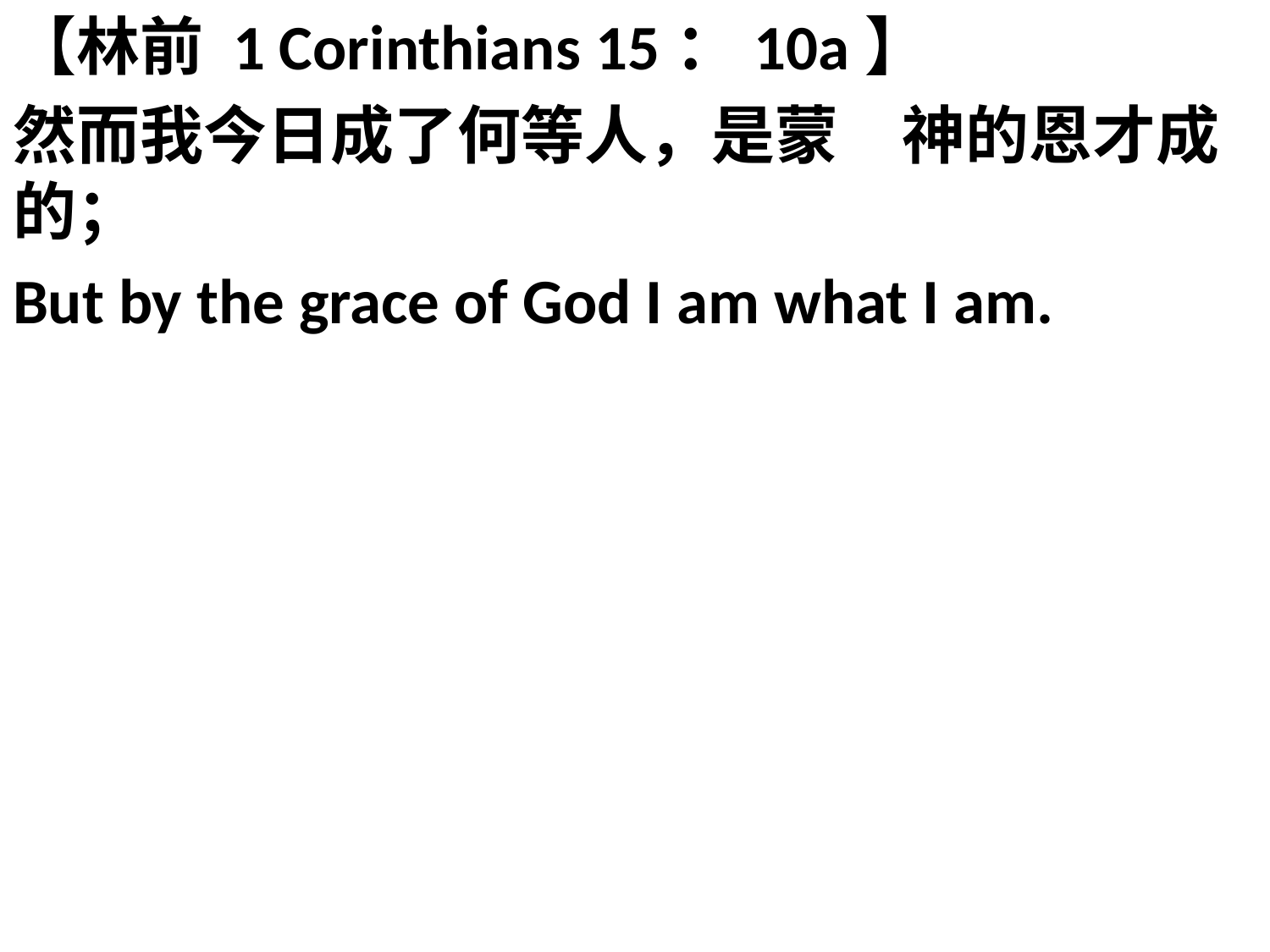

【林前 1 Corinthians 15：10a】
然而我今日成了何等人，是蒙　神的恩才成的；
But by the grace of God I am what I am.